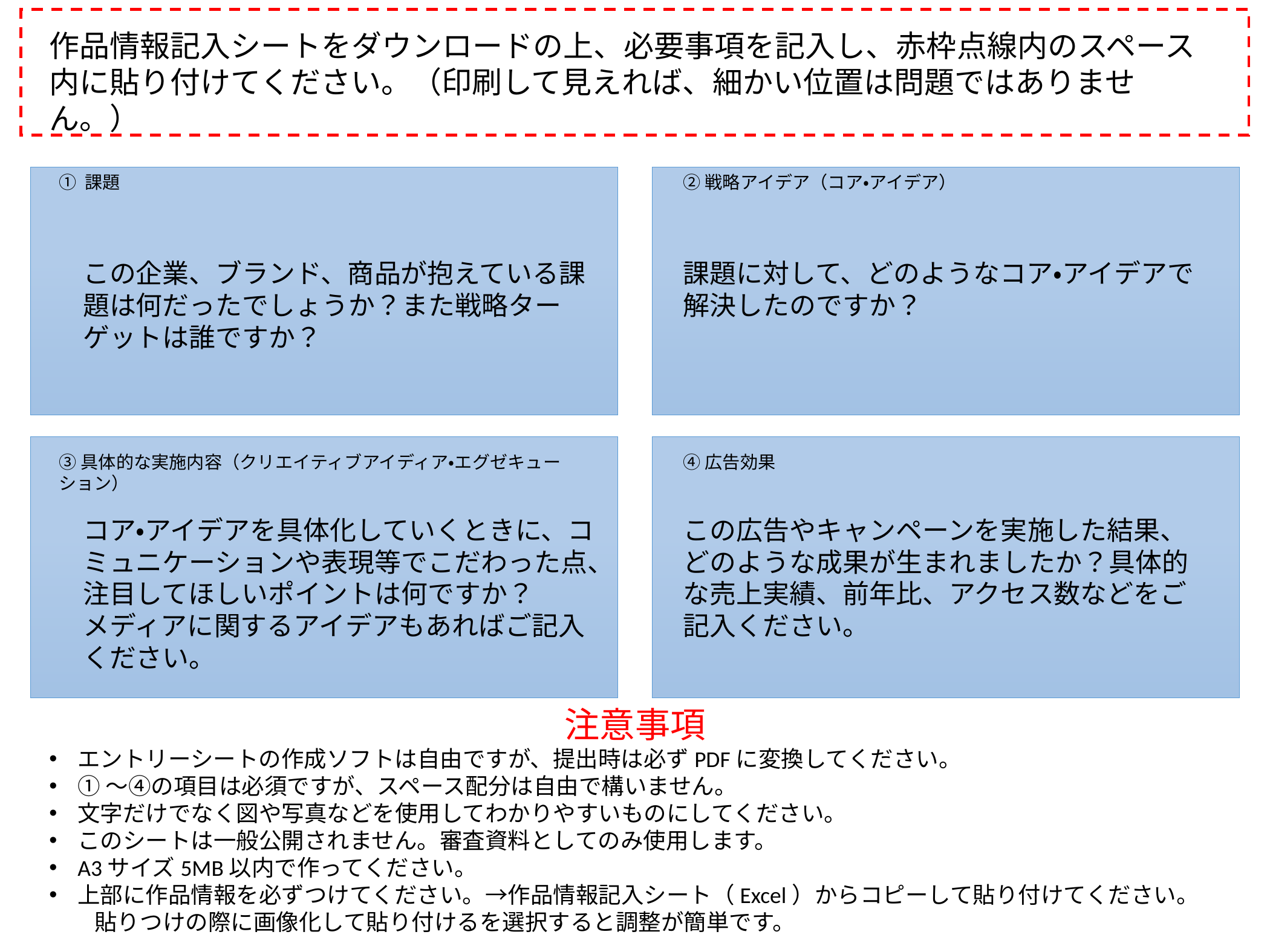

作品情報記入シートをダウンロードの上、必要事項を記入し、赤枠点線内のスペース内に貼り付けてください。（印刷して見えれば、細かい位置は問題ではありません。）

➀ 課題

②戦略アイデア（コア・アイデア）
この企業、ブランド、商品が抱えている課題は何だったでしょうか？また戦略ターゲットは誰ですか？
課題に対して、どのようなコア・アイデアで解決したのですか？

③具体的な実施内容（クリエイティブアイディア・エグゼキューション）
④広告効果
コア・アイデアを具体化していくときに、コミュニケーションや表現等でこだわった点、注目してほしいポイントは何ですか？
メディアに関するアイデアもあればご記入ください。
この広告やキャンペーンを実施した結果、どのような成果が生まれましたか？具体的な売上実績、前年比、アクセス数などをご記入ください。
注意事項
エントリーシートの作成ソフトは自由ですが、提出時は必ずPDFに変換してください。
①～④の項目は必須ですが、スペース配分は自由で構いません。
文字だけでなく図や写真などを使用してわかりやすいものにしてください。
このシートは一般公開されません。審査資料としてのみ使用します。
A3サイズ5MB以内で作ってください。
上部に作品情報を必ずつけてください。→作品情報記入シート（Excel）からコピーして貼り付けてください。
　　貼りつけの際に画像化して貼り付けるを選択すると調整が簡単です。